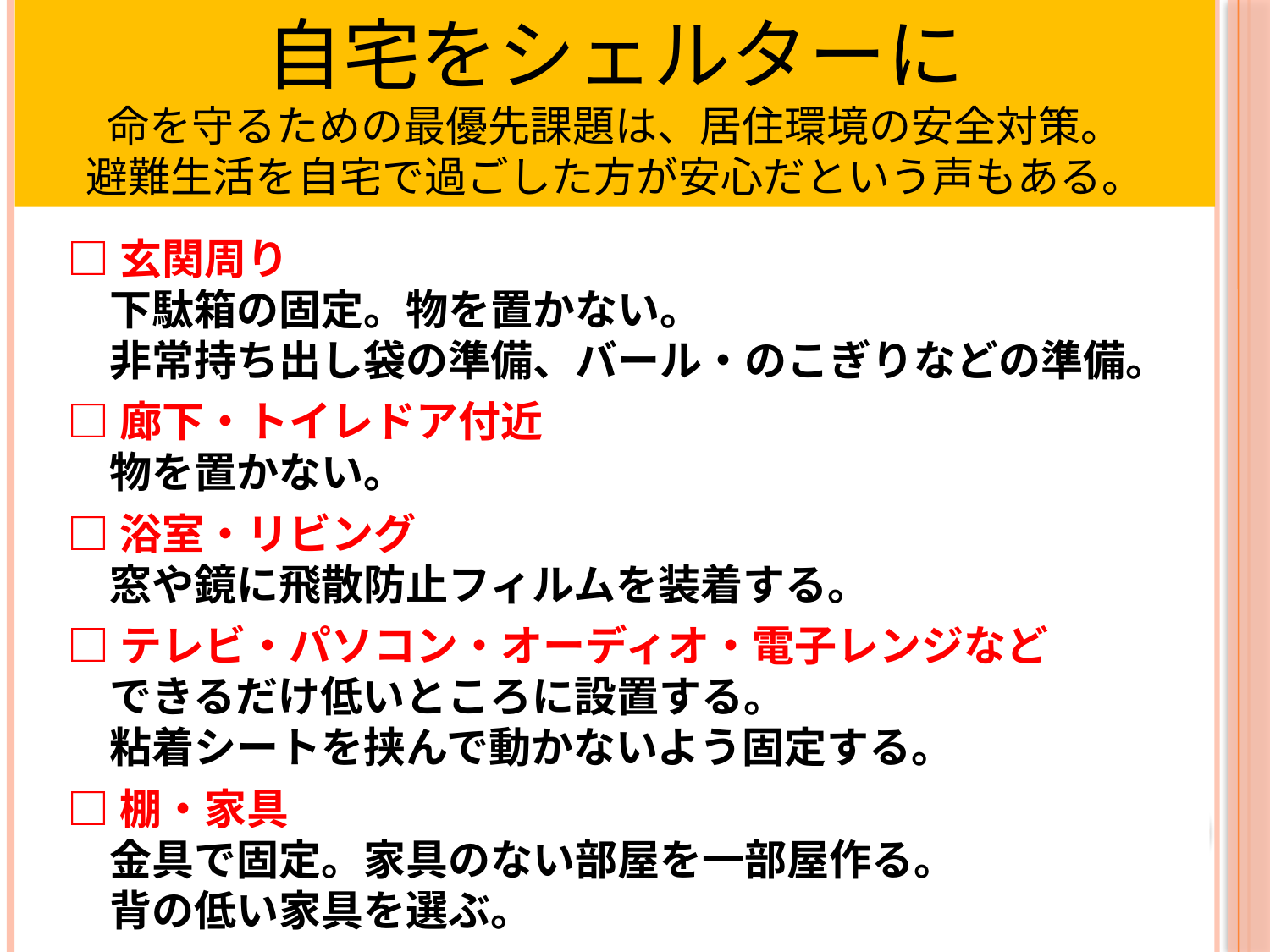

自宅をシェルターに
命を守るための最優先課題は、居住環境の安全対策。
避難生活を自宅で過ごした方が安心だという声もある。
□玄関周り
　下駄箱の固定。物を置かない。
　非常持ち出し袋の準備、バール・のこぎりなどの準備。

□廊下・トイレドア付近
　物を置かない。

□浴室・リビング
　窓や鏡に飛散防止フィルムを装着する。

□テレビ・パソコン・オーディオ・電子レンジなど
　できるだけ低いところに設置する。
　粘着シートを挟んで動かないよう固定する。

□棚・家具
　金具で固定。家具のない部屋を一部屋作る。
　背の低い家具を選ぶ。